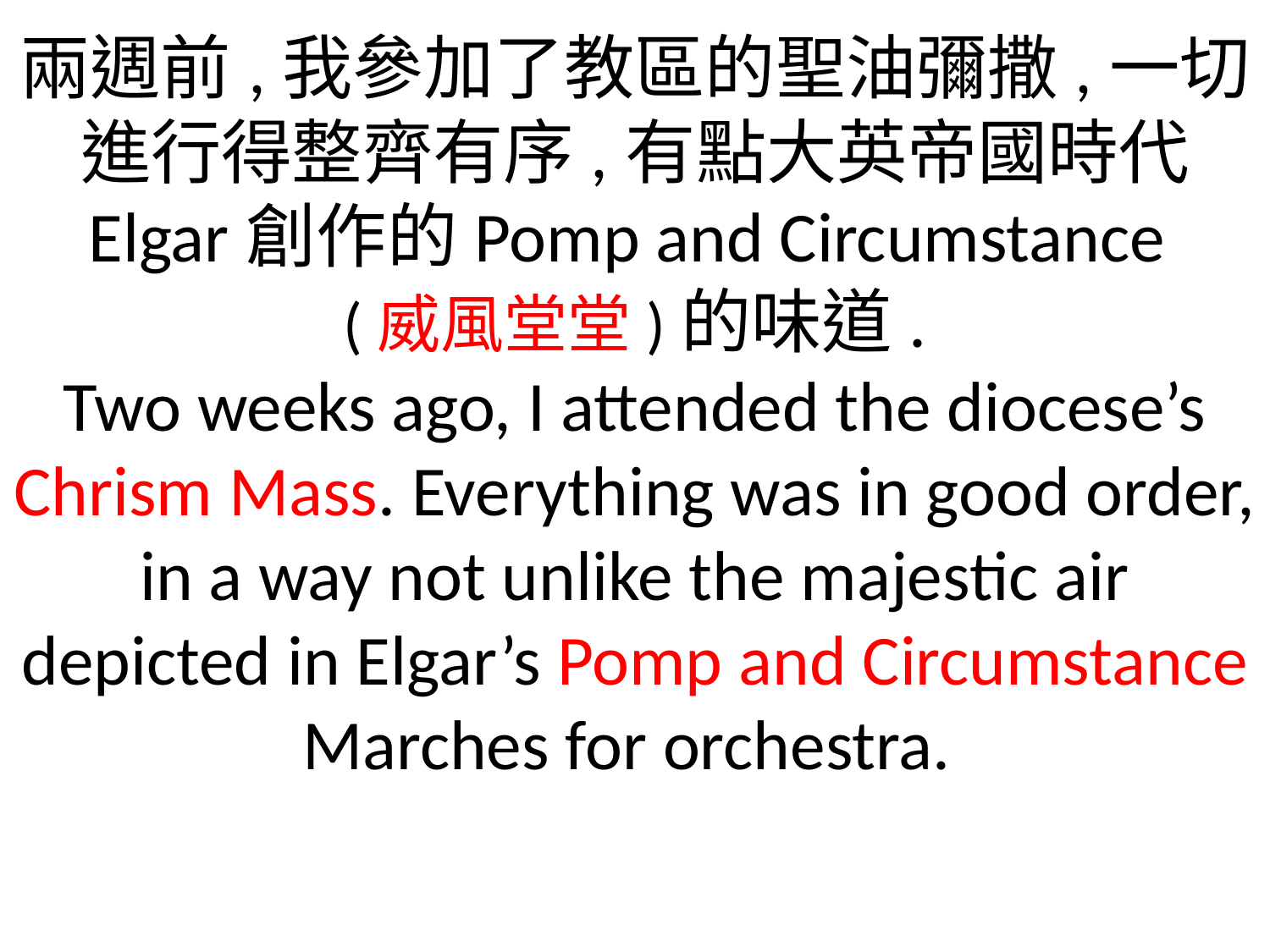

兩週前,我參加了教區的聖油彌撒,一切進行得整齊有序,有點大英帝國時代
Elgar創作的Pomp and Circumstance
(威風堂堂)的味道.
Two weeks ago, I attended the diocese’s Chrism Mass. Everything was in good order, in a way not unlike the majestic air depicted in Elgar’s Pomp and Circumstance Marches for orchestra.